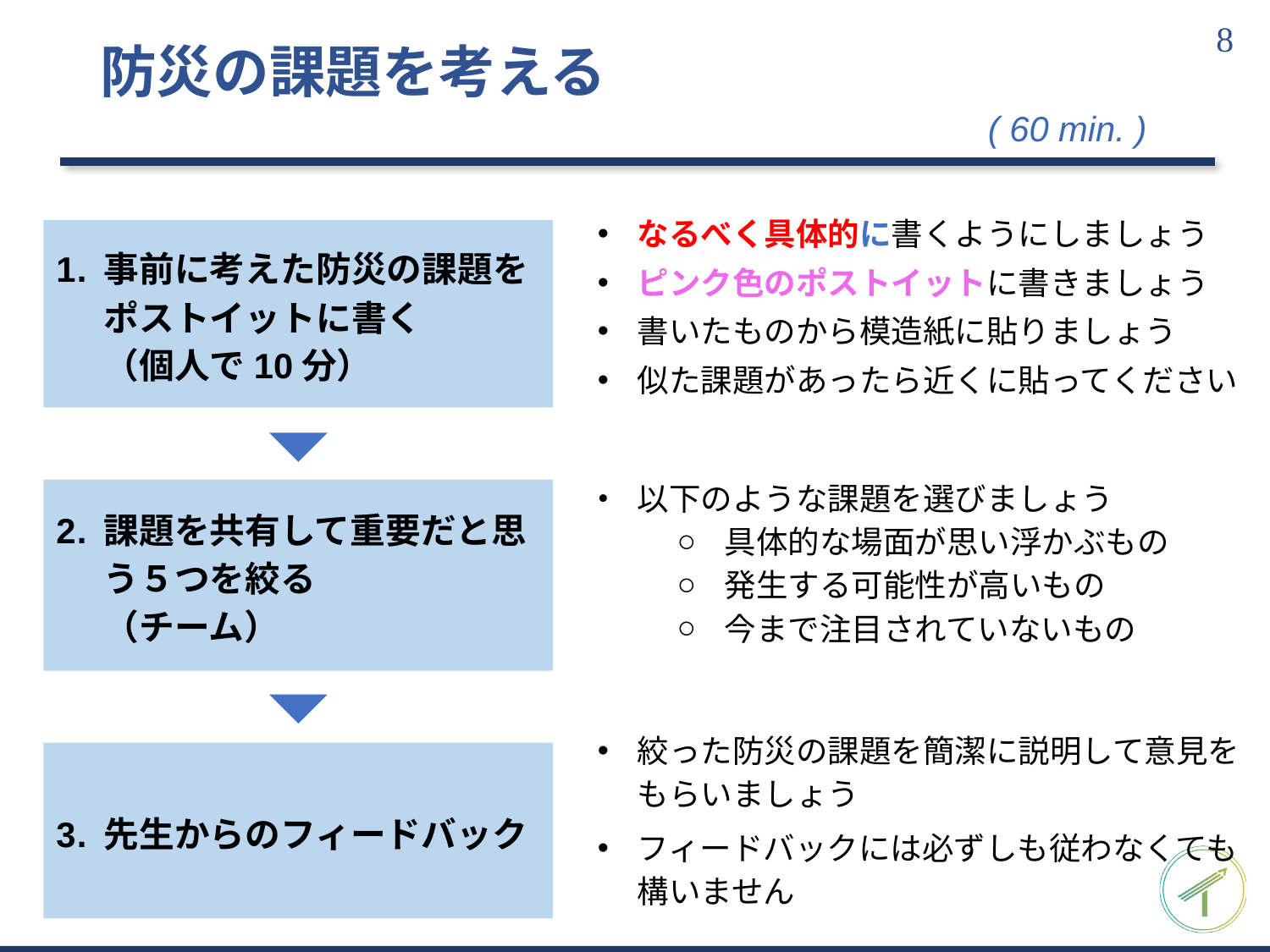

# 防災の課題を考える
( 60 min. )
なるべく具体的に書くようにしましょう
ピンク色のポストイットに書きましょう
書いたものから模造紙に貼りましょう
似た課題があったら近くに貼ってください
事前に考えた防災の課題をポストイットに書く
（個人で10分）

以下のような課題を選びましょう
具体的な場面が思い浮かぶもの
発生する可能性が高いもの
今まで注目されていないもの
課題を共有して重要だと思う５つを絞る
（チーム）

絞った防災の課題を簡潔に説明して意見をもらいましょう
フィードバックには必ずしも従わなくても構いません
先生からのフィードバック